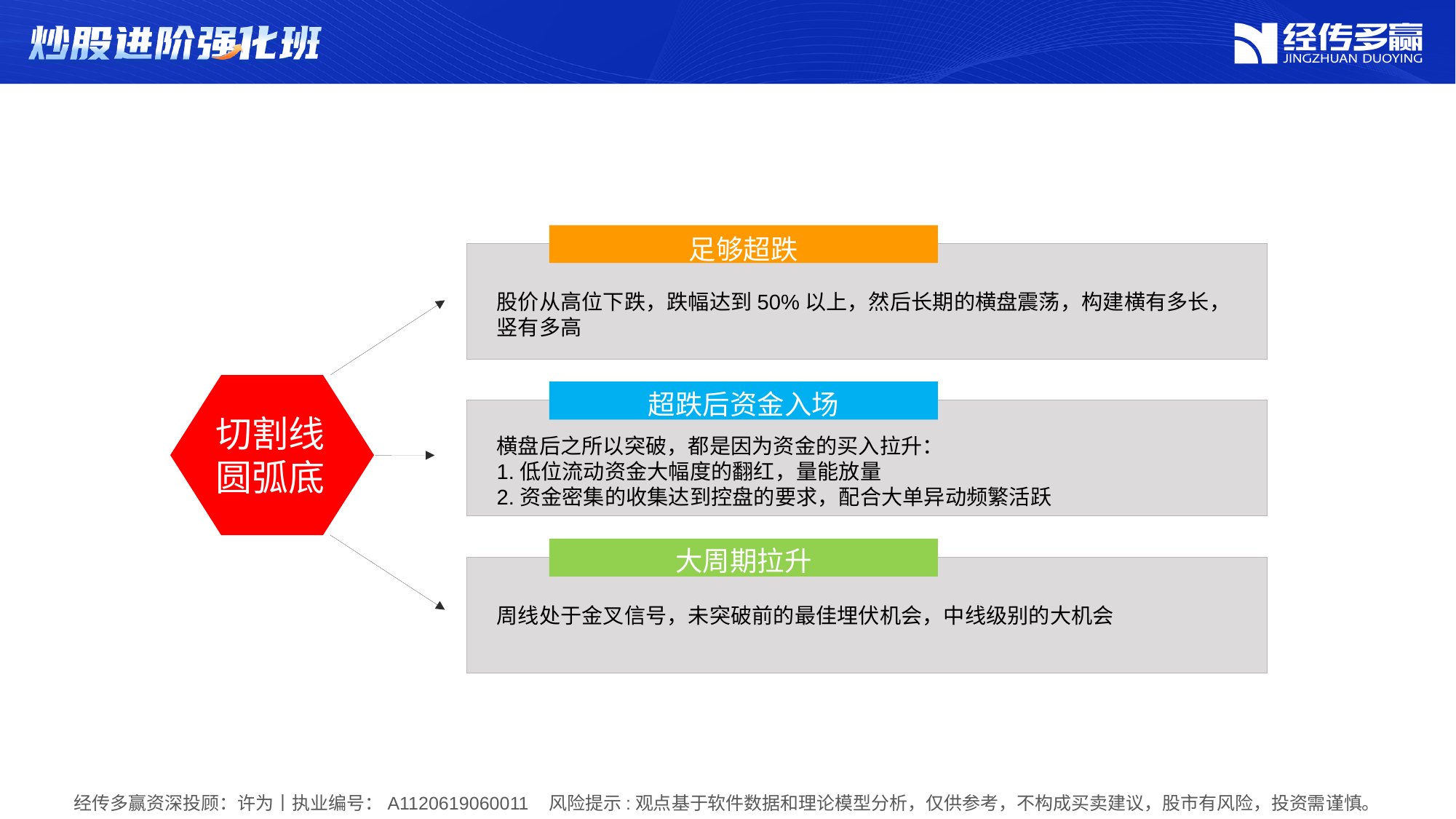

足够超跌

股价从高位下跌，跌幅达到50%以上，然后长期的横盘震荡，构建横有多长，竖有多高

超跌后资金入场

切割线
圆弧底
横盘后之所以突破，都是因为资金的买入拉升：
1.低位流动资金大幅度的翻红，量能放量
2.资金密集的收集达到控盘的要求，配合大单异动频繁活跃

大周期拉升

周线处于金叉信号，未突破前的最佳埋伏机会，中线级别的大机会